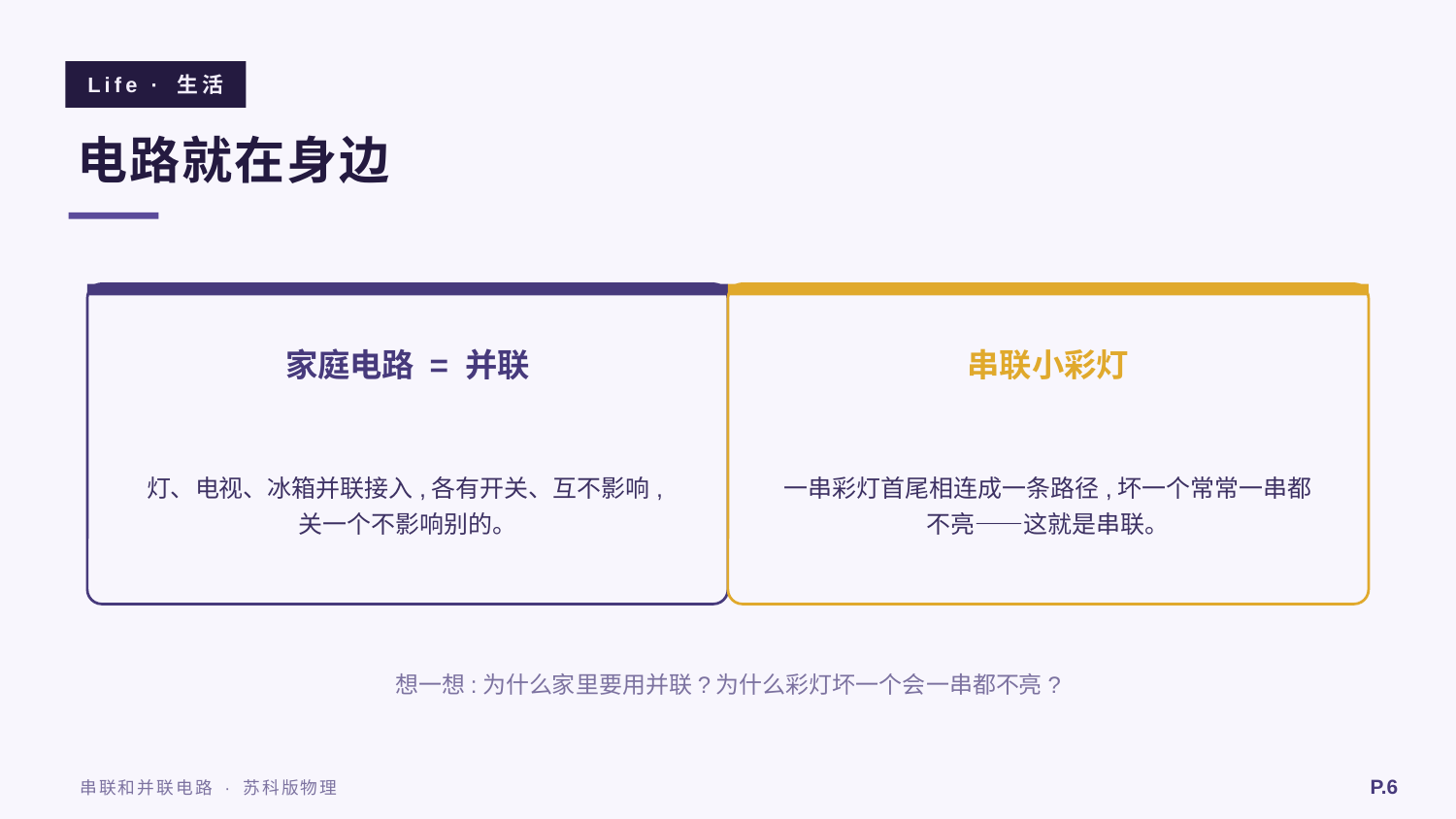

Life · 生活

电路就在身边

家庭电路 = 并联
串联小彩灯
灯、电视、冰箱并联接入,各有开关、互不影响,关一个不影响别的。
一串彩灯首尾相连成一条路径,坏一个常常一串都不亮——这就是串联。
想一想:为什么家里要用并联?为什么彩灯坏一个会一串都不亮?
P.6
串联和并联电路 · 苏科版物理